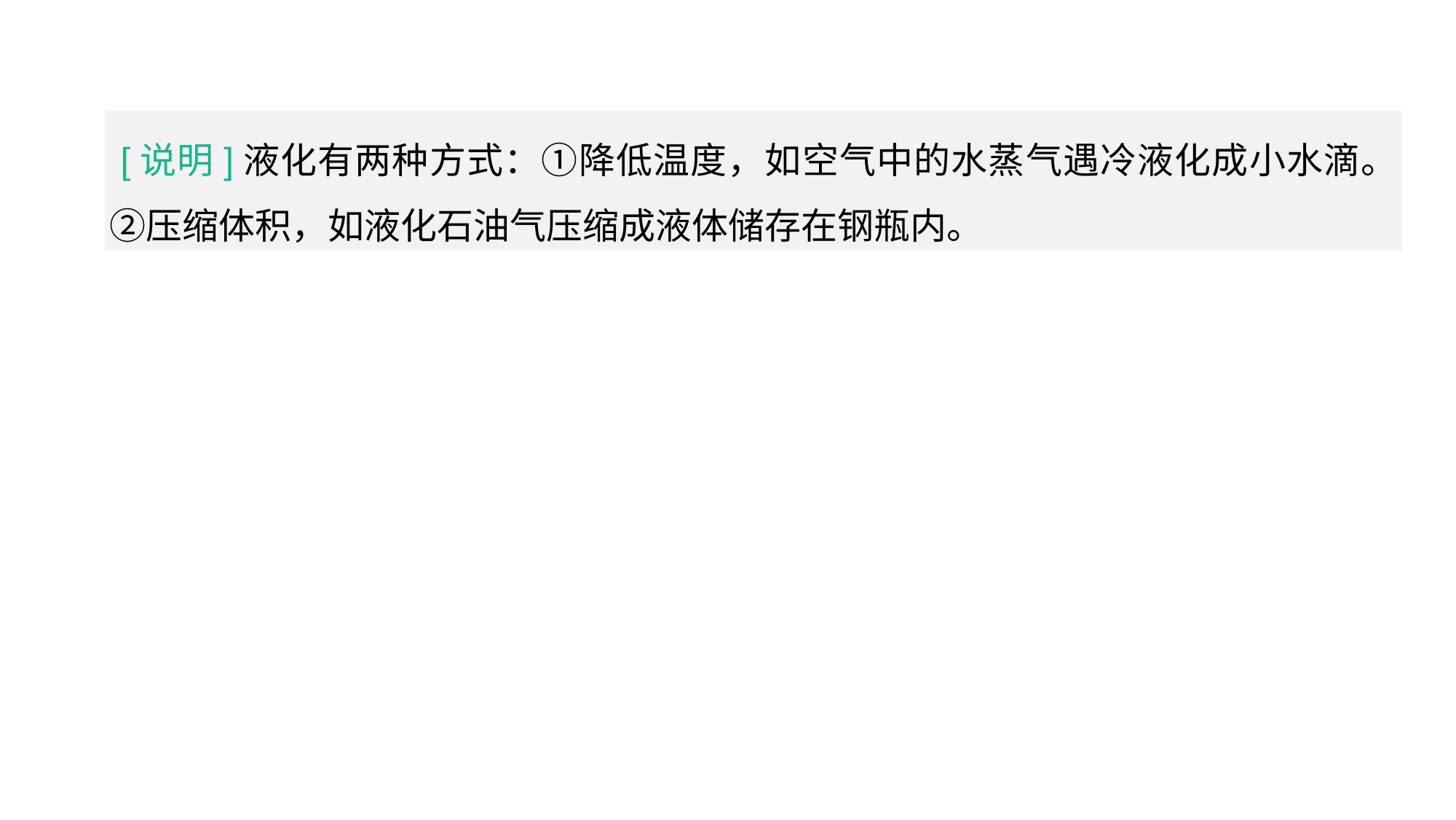

[说明]液化有两种方式：①降低温度，如空气中的水蒸气遇冷液化成小水滴。②压缩体积，如液化石油气压缩成液体储存在钢瓶内。
教材梳理 夯实基础